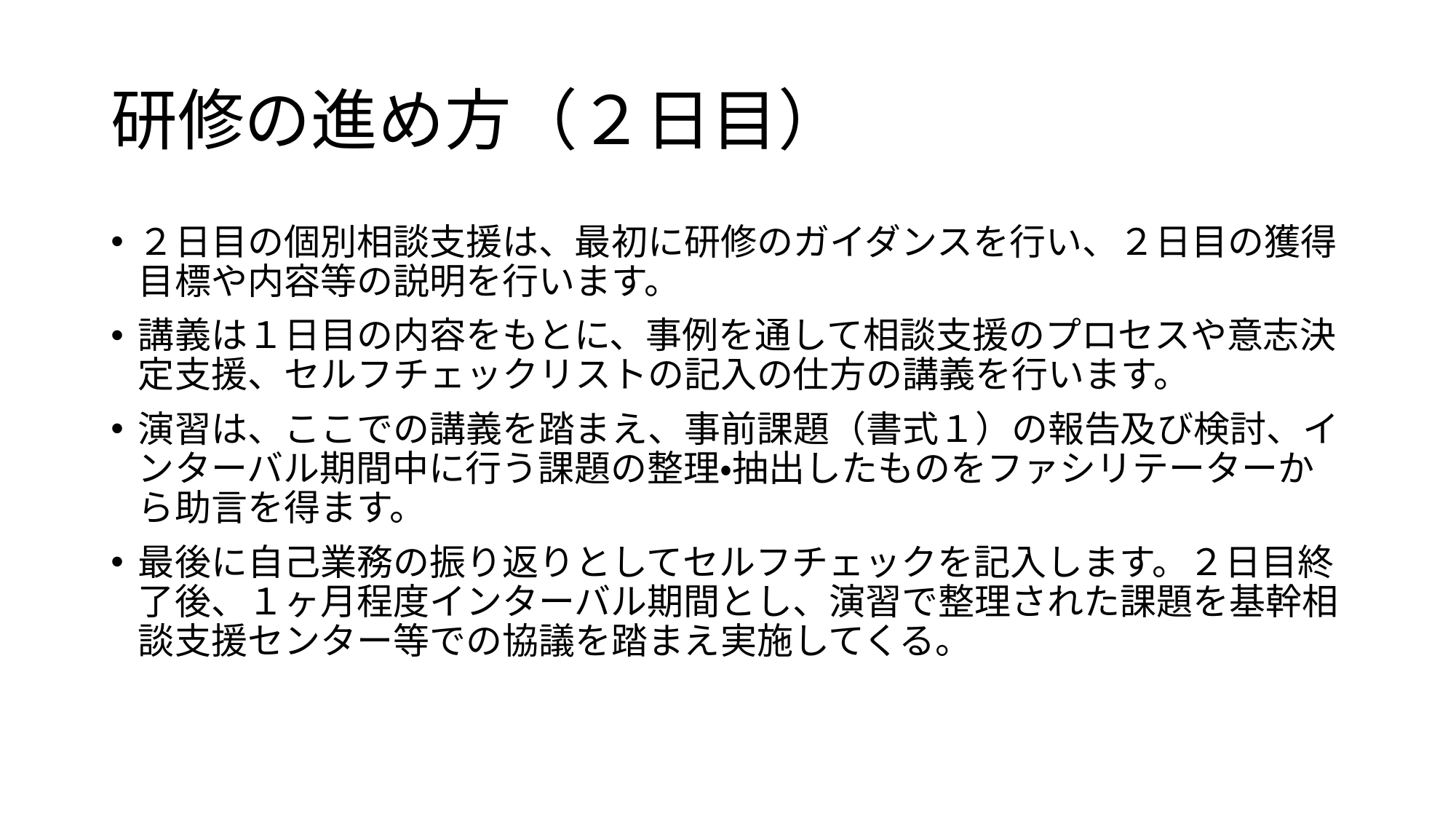

# 研修の進め方（２日目）
２日目の個別相談支援は、最初に研修のガイダンスを行い、２日目の獲得目標や内容等の説明を行います。
講義は１日目の内容をもとに、事例を通して相談支援のプロセスや意志決定支援、セルフチェックリストの記入の仕方の講義を行います。
演習は、ここでの講義を踏まえ、事前課題（書式１）の報告及び検討、インターバル期間中に行う課題の整理・抽出したものをファシリテーターから助言を得ます。
最後に自己業務の振り返りとしてセルフチェックを記入します。２日目終了後、１ヶ月程度インターバル期間とし、演習で整理された課題を基幹相談支援センター等での協議を踏まえ実施してくる。